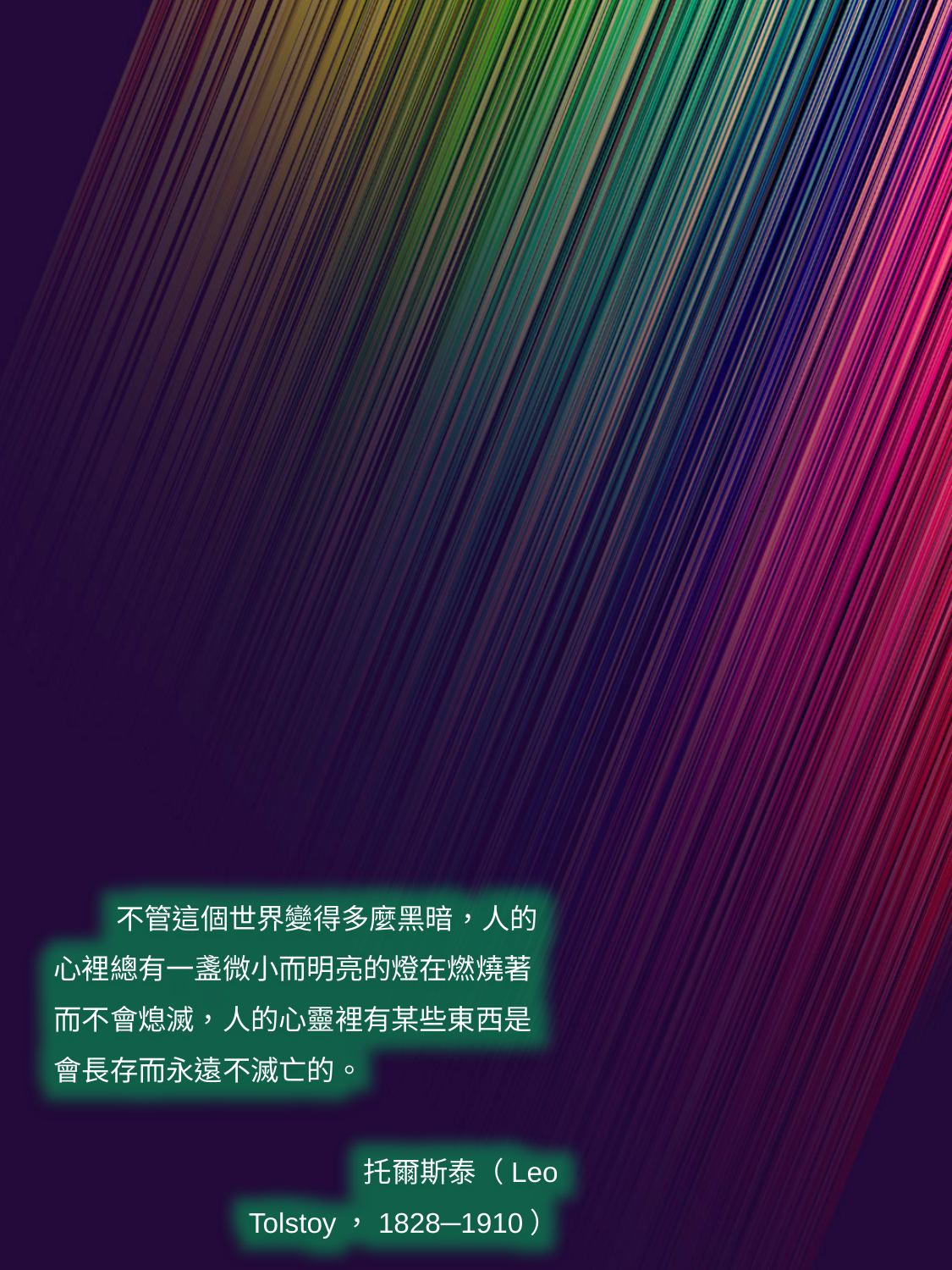

不管這個世界變得多麼黑暗，人的心裡總有一盞微小而明亮的燈在燃燒著而不會熄滅，人的心靈裡有某些東西是會長存而永遠不滅亡的。

托爾斯泰（Leo Tolstoy，1828─1910）